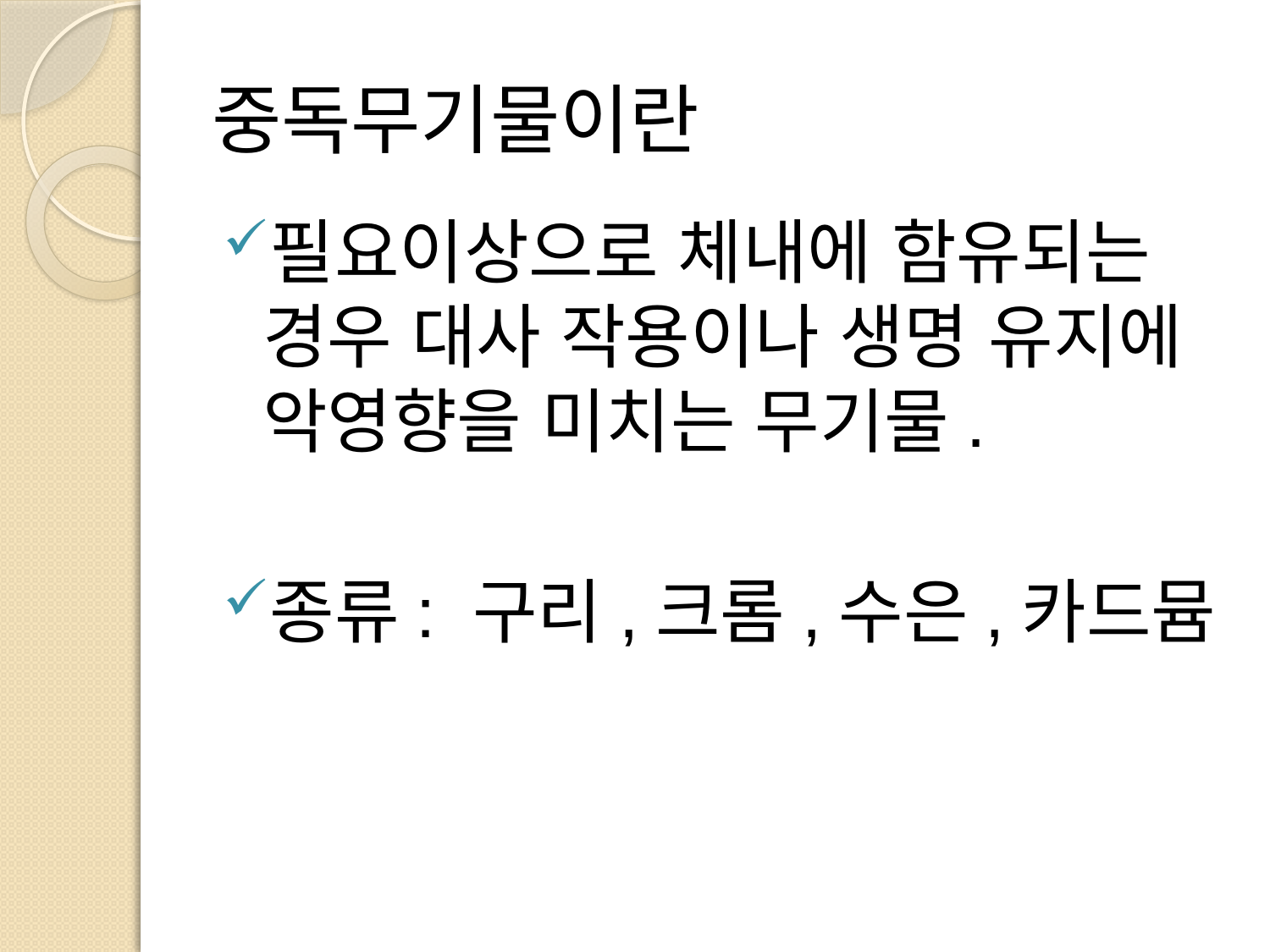

# 중독무기물이란
필요이상으로 체내에 함유되는 경우 대사 작용이나 생명 유지에 악영향을 미치는 무기물.

종류: 구리,크롬,수은,카드뮴